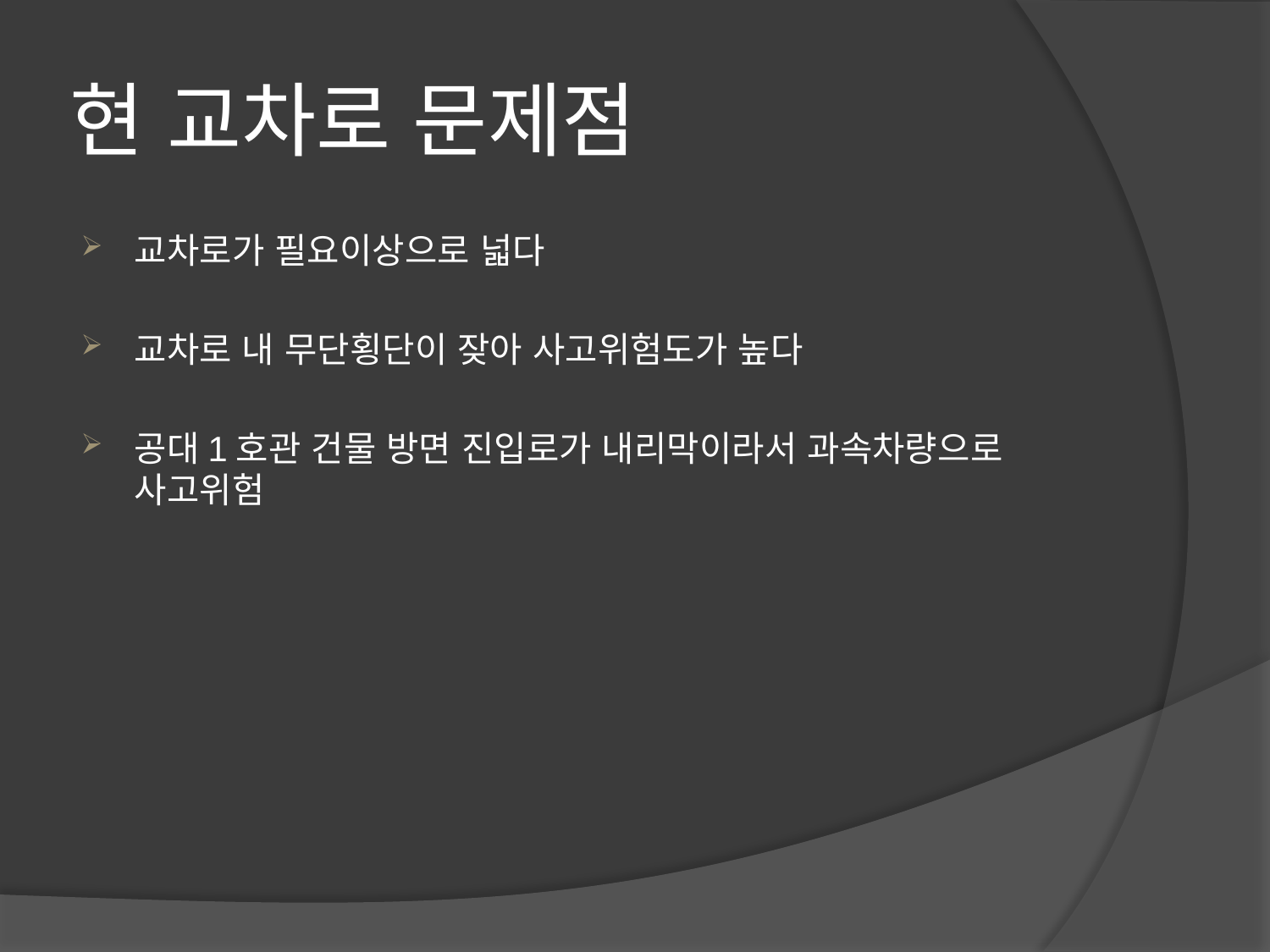

# 현 교차로 문제점
교차로가 필요이상으로 넓다

교차로 내 무단횡단이 잦아 사고위험도가 높다

공대1호관 건물 방면 진입로가 내리막이라서 과속차량으로 사고위험